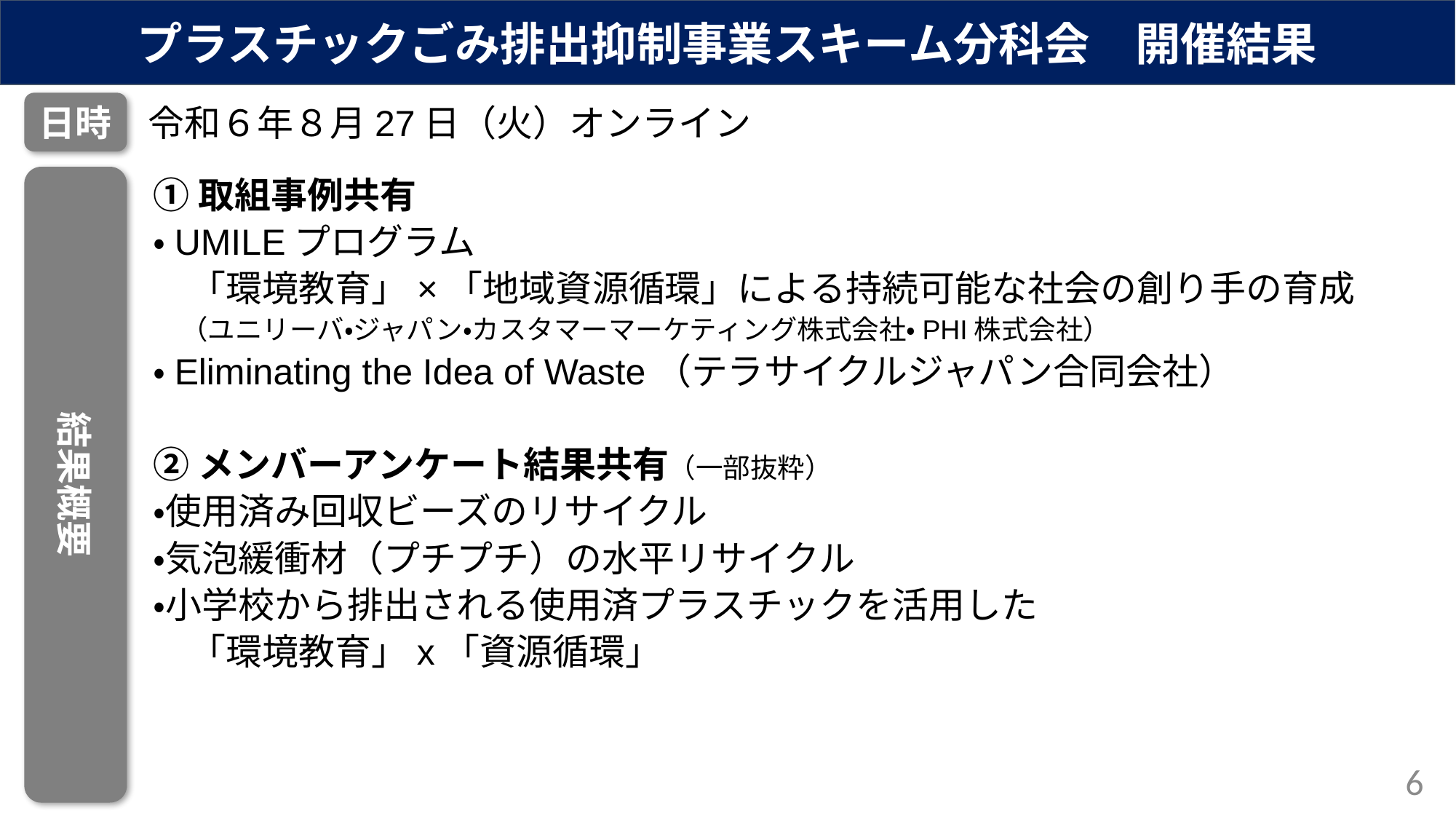

プラスチックごみ排出抑制事業スキーム分科会　開催結果
Ｒ４第２回プラスチックごみ排出抑制事業スキーム分科会　開催結果
日時
令和６年８月27日（火）オンライン
結果概要
①取組事例共有
・UMILEプログラム
　「環境教育」×「地域資源循環」による持続可能な社会の創り手の育成
　（ユニリーバ・ジャパン・カスタマーマーケティング株式会社・PHI株式会社）
・Eliminating the Idea of Waste（テラサイクルジャパン合同会社）

②メンバーアンケート結果共有（一部抜粋）
・使用済み回収ビーズのリサイクル
・気泡緩衝材（プチプチ）の水平リサイクル
・小学校から排出される使用済プラスチックを活用した
　「環境教育」x「資源循環」
6